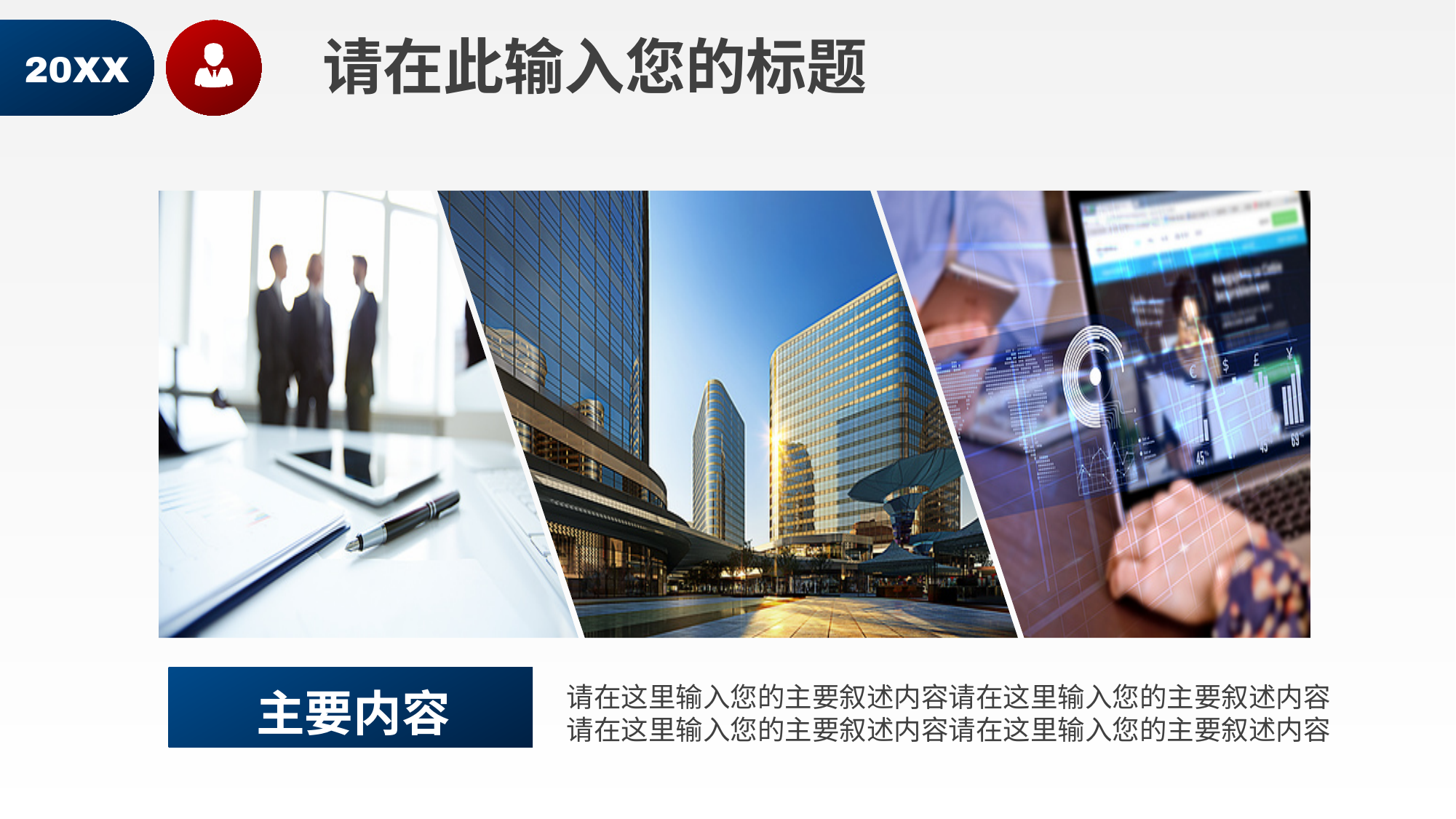

20XX

请在此输入您的标题

主要内容

请在这里输入您的主要叙述内容请在这里输入您的主要叙述内容
请在这里输入您的主要叙述内容请在这里输入您的主要叙述内容